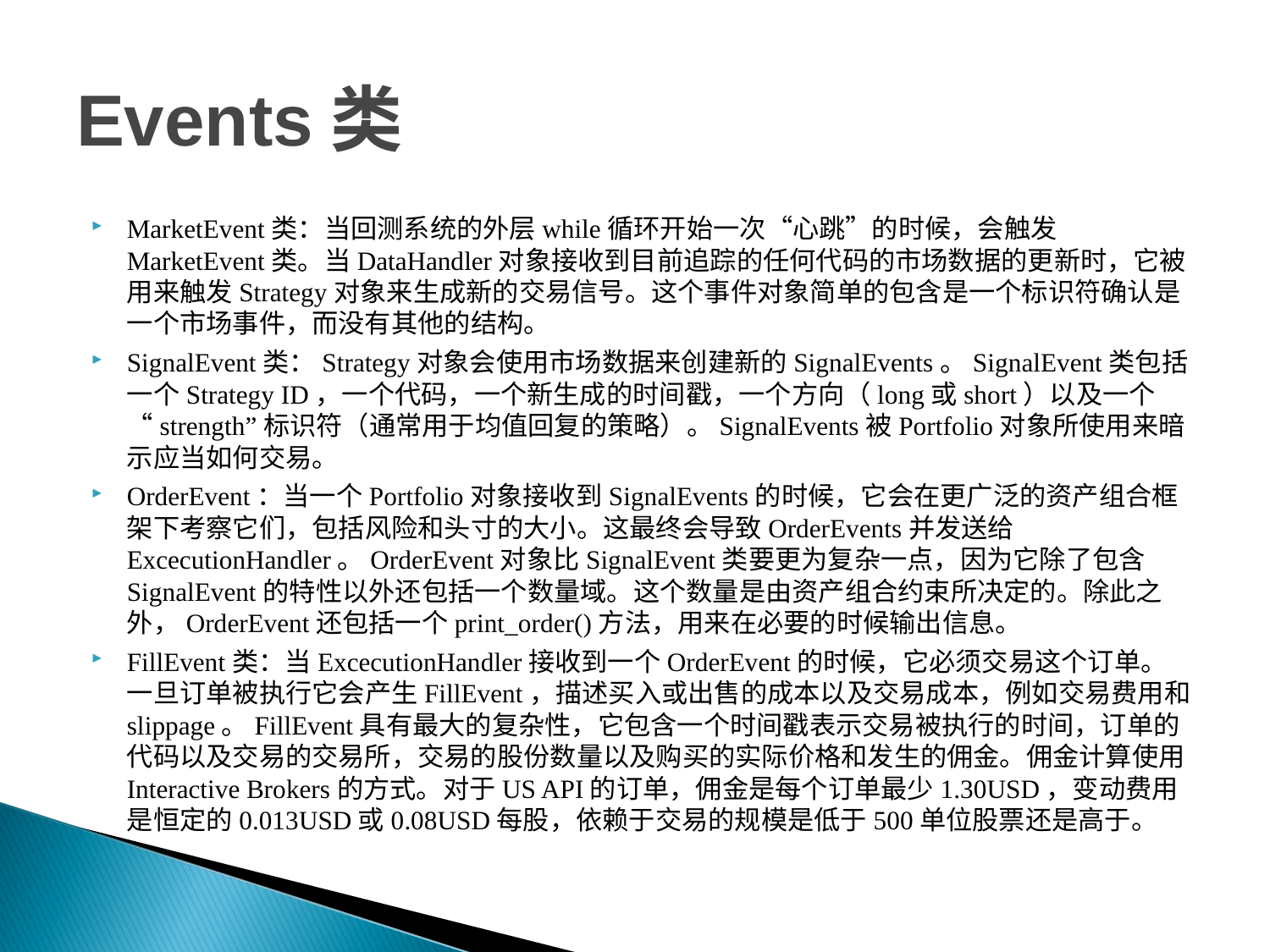

# Events类
MarketEvent类：当回测系统的外层while循环开始一次“心跳”的时候，会触发MarketEvent类。当DataHandler对象接收到目前追踪的任何代码的市场数据的更新时，它被用来触发Strategy对象来生成新的交易信号。这个事件对象简单的包含是一个标识符确认是一个市场事件，而没有其他的结构。
SignalEvent类：Strategy对象会使用市场数据来创建新的SignalEvents。SignalEvent类包括一个Strategy ID，一个代码，一个新生成的时间戳，一个方向（long或short）以及一个“strength”标识符（通常用于均值回复的策略）。SignalEvents被Portfolio对象所使用来暗示应当如何交易。
OrderEvent：当一个Portfolio对象接收到SignalEvents的时候，它会在更广泛的资产组合框架下考察它们，包括风险和头寸的大小。这最终会导致OrderEvents并发送给ExcecutionHandler。OrderEvent对象比SignalEvent类要更为复杂一点，因为它除了包含SignalEvent的特性以外还包括一个数量域。这个数量是由资产组合约束所决定的。除此之外，OrderEvent还包括一个print_order()方法，用来在必要的时候输出信息。
FillEvent类：当ExcecutionHandler接收到一个OrderEvent的时候，它必须交易这个订单。一旦订单被执行它会产生FillEvent，描述买入或出售的成本以及交易成本，例如交易费用和slippage。FillEvent具有最大的复杂性，它包含一个时间戳表示交易被执行的时间，订单的代码以及交易的交易所，交易的股份数量以及购买的实际价格和发生的佣金。佣金计算使用Interactive Brokers的方式。对于US API的订单，佣金是每个订单最少1.30USD，变动费用是恒定的0.013USD或0.08USD每股，依赖于交易的规模是低于500单位股票还是高于。